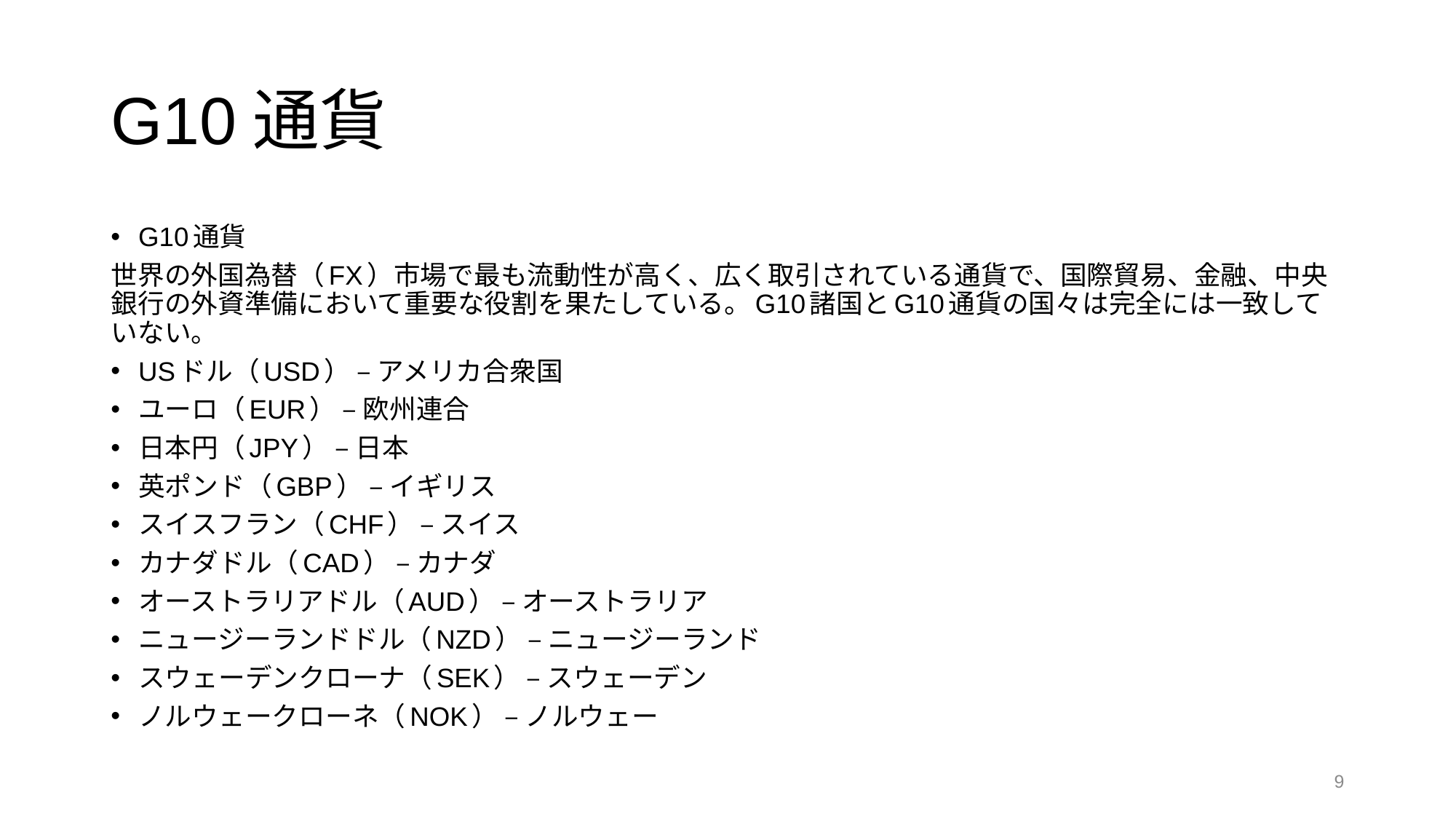

# G10通貨
G10通貨
世界の外国為替（FX）市場で最も流動性が高く、広く取引されている通貨で、国際貿易、金融、中央銀行の外資準備において重要な役割を果たしている。G10諸国とG10通貨の国々は完全には一致していない。
USドル（USD） – アメリカ合衆国
ユーロ（EUR） – 欧州連合
日本円（JPY） – 日本
英ポンド（GBP） – イギリス
スイスフラン（CHF） – スイス
カナダドル（CAD） – カナダ
オーストラリアドル（AUD） – オーストラリア
ニュージーランドドル（NZD） – ニュージーランド
スウェーデンクローナ（SEK） – スウェーデン
ノルウェークローネ（NOK） – ノルウェー

9